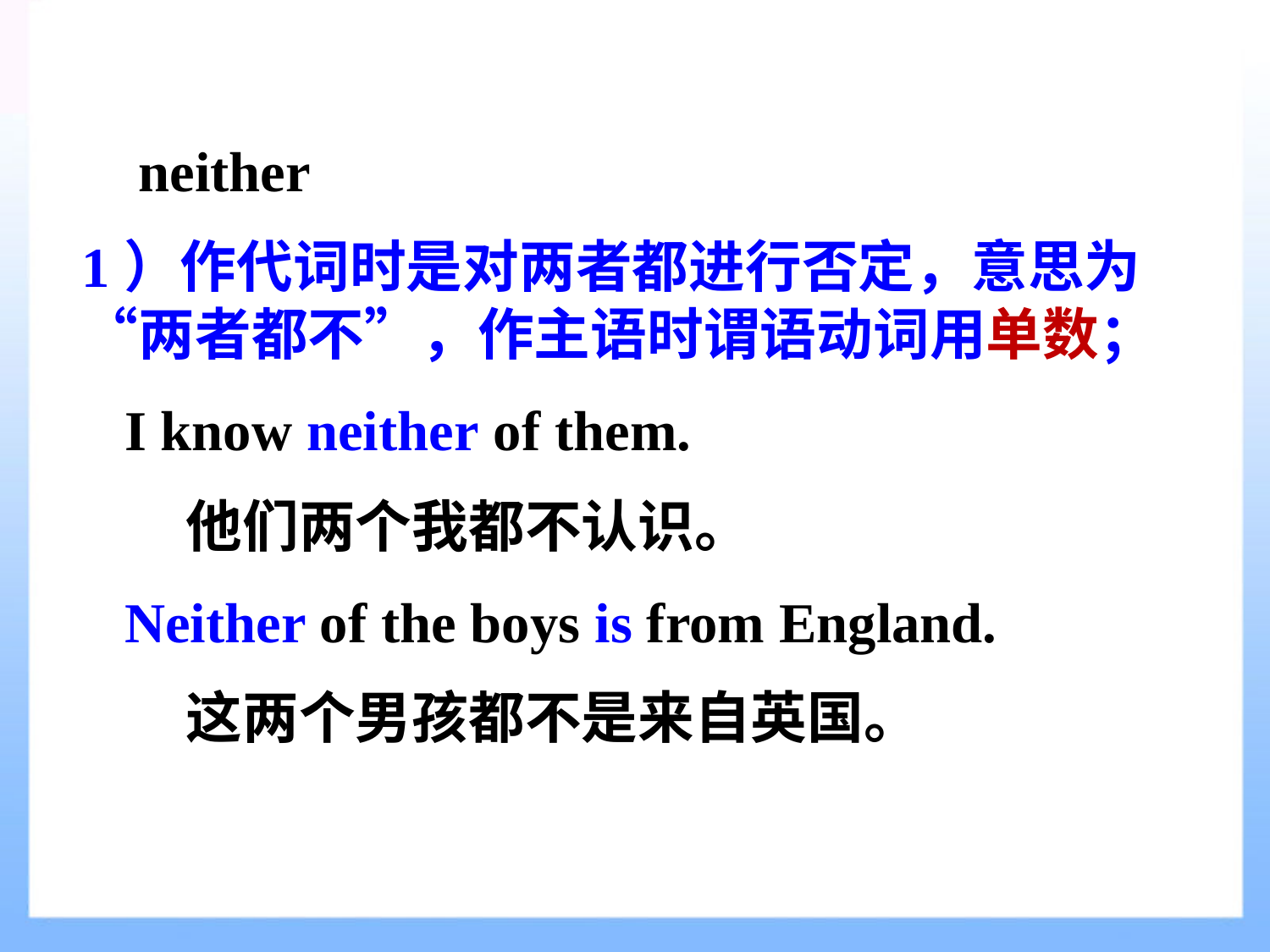

neither
1）作代词时是对两者都进行否定，意思为“两者都不”，作主语时谓语动词用单数；
   I know neither of them.
       他们两个我都不认识。
   Neither of the boys is from England.
       这两个男孩都不是来自英国。